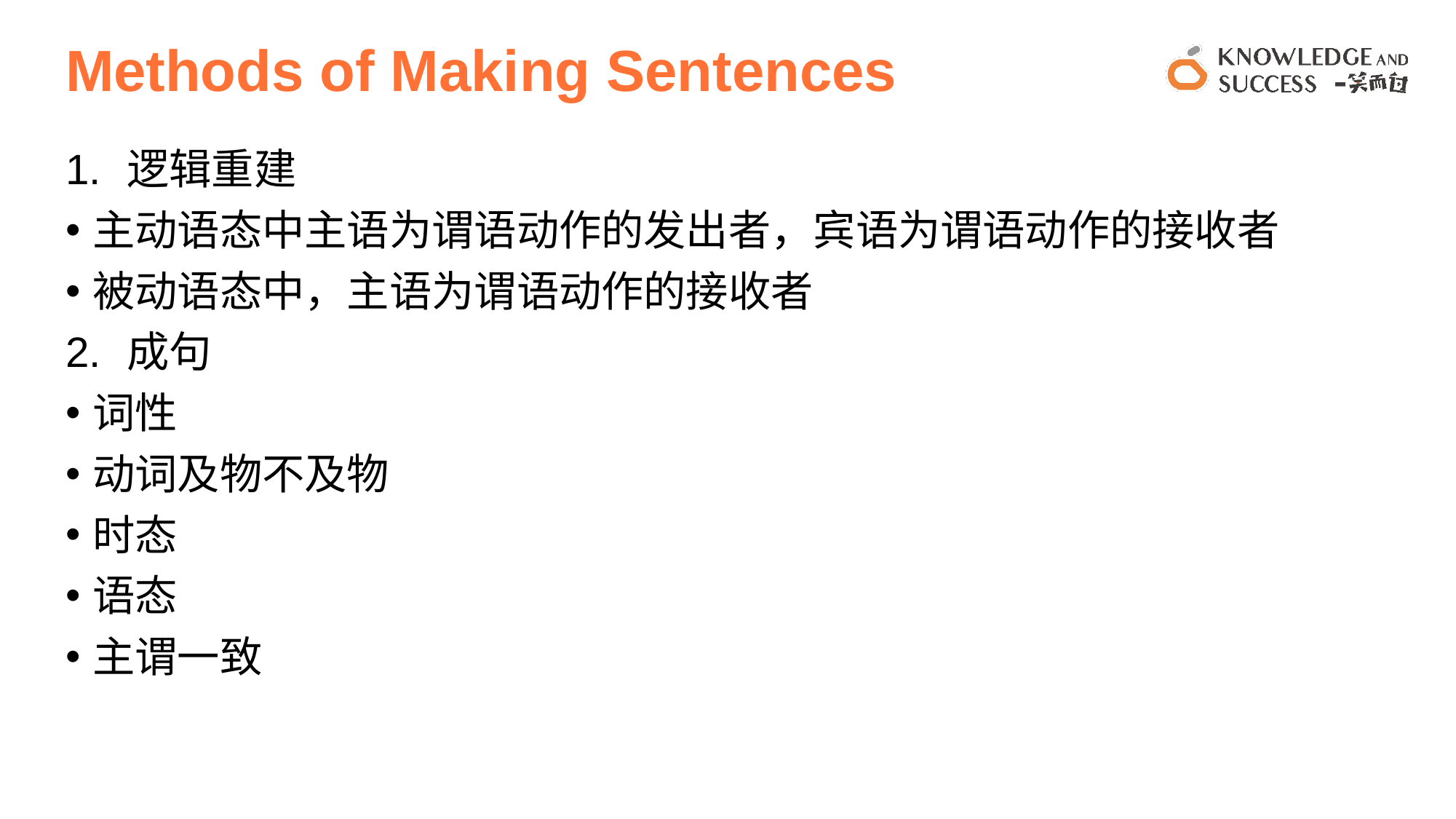

# Methods of Making Sentences
逻辑重建
主动语态中主语为谓语动作的发出者，宾语为谓语动作的接收者
被动语态中，主语为谓语动作的接收者
成句
词性
动词及物不及物
时态
语态
主谓一致

35